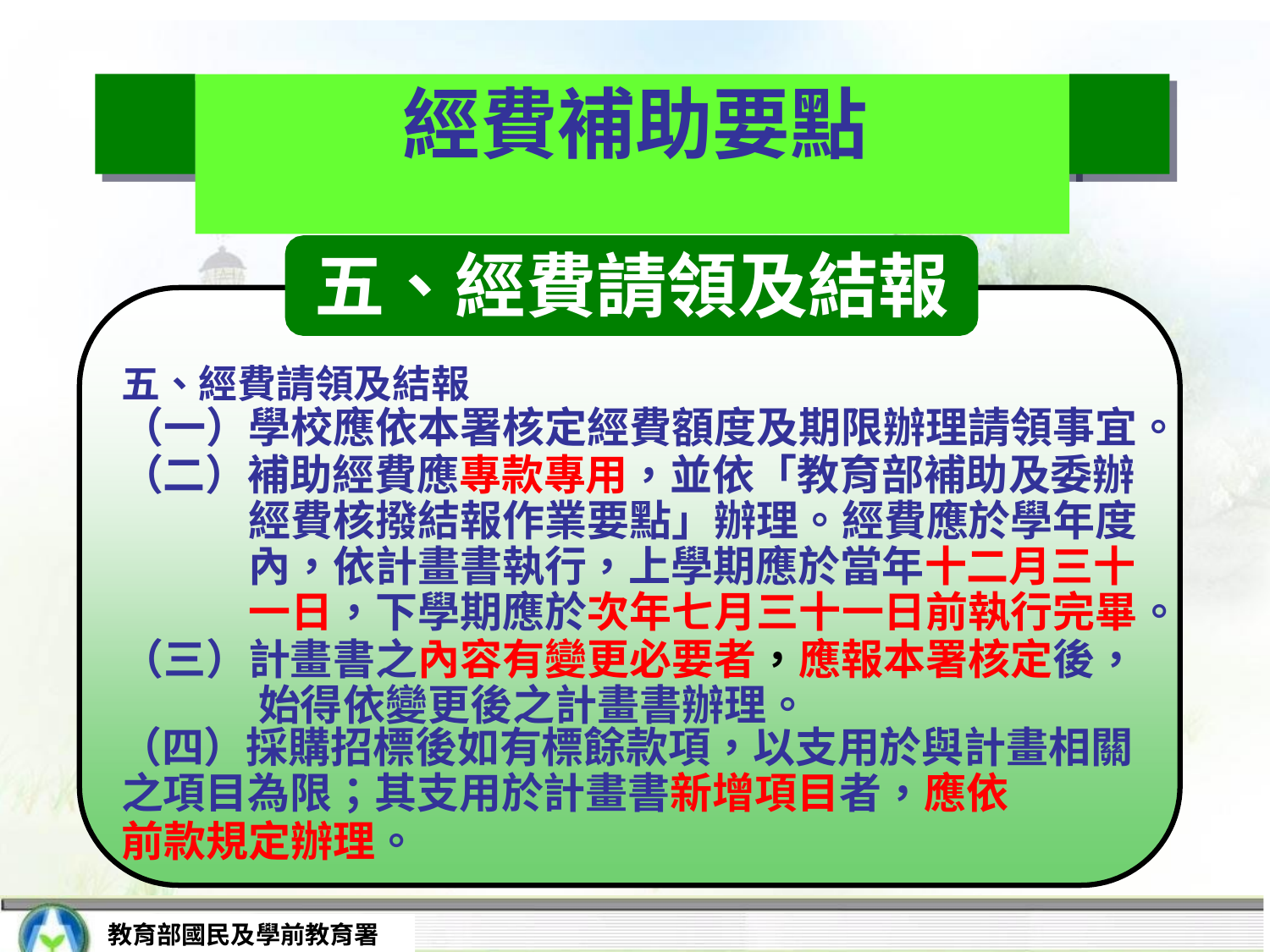

# 經費補助要點

五、經費請領及結報

五、經費請領及結報
（一）學校應依本署核定經費額度及期限辦理請領事宜。
（二）補助經費應專款專用，並依「教育部補助及委辦  經費核撥結報作業要點」辦理。經費應於學年度  內，依計畫書執行，上學期應於當年十二月三十  一日，下學期應於次年七月三十一日前執行完畢。
（三）計畫書之內容有變更必要者，應報本署核定後，  始得依變更後之計畫書辦理。
（四）採購招標後如有標餘款項，以支用於與計畫相關
之項目為限；其支用於計畫書新增項目者，應依
前款規定辦理。
教育部國民及學前教育署